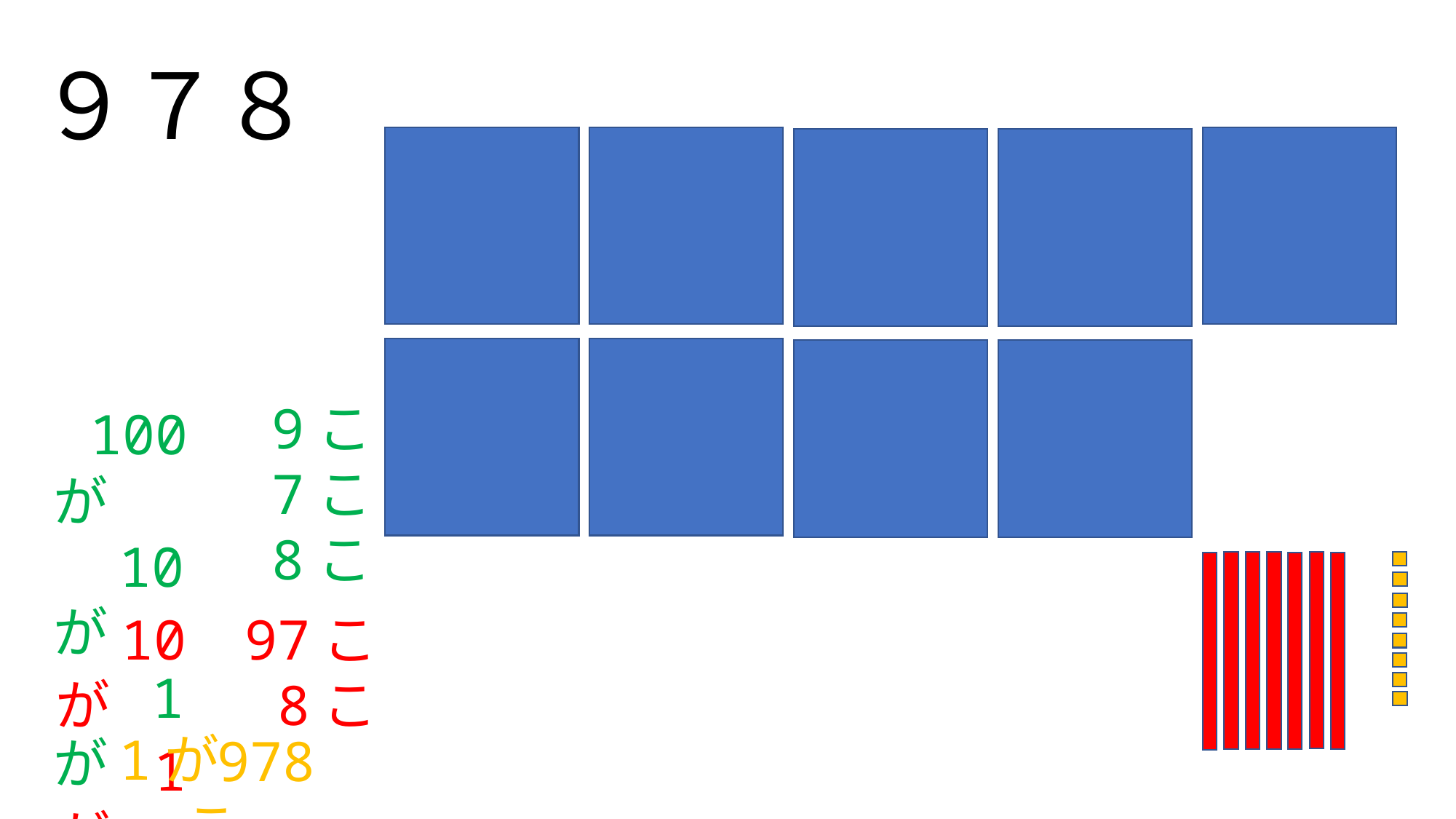

９７８

 100が
  10が
   1が
 9こ
 7こ
 8こ

  10が
   1が
 97こ
  8こ

  1が
 978こ